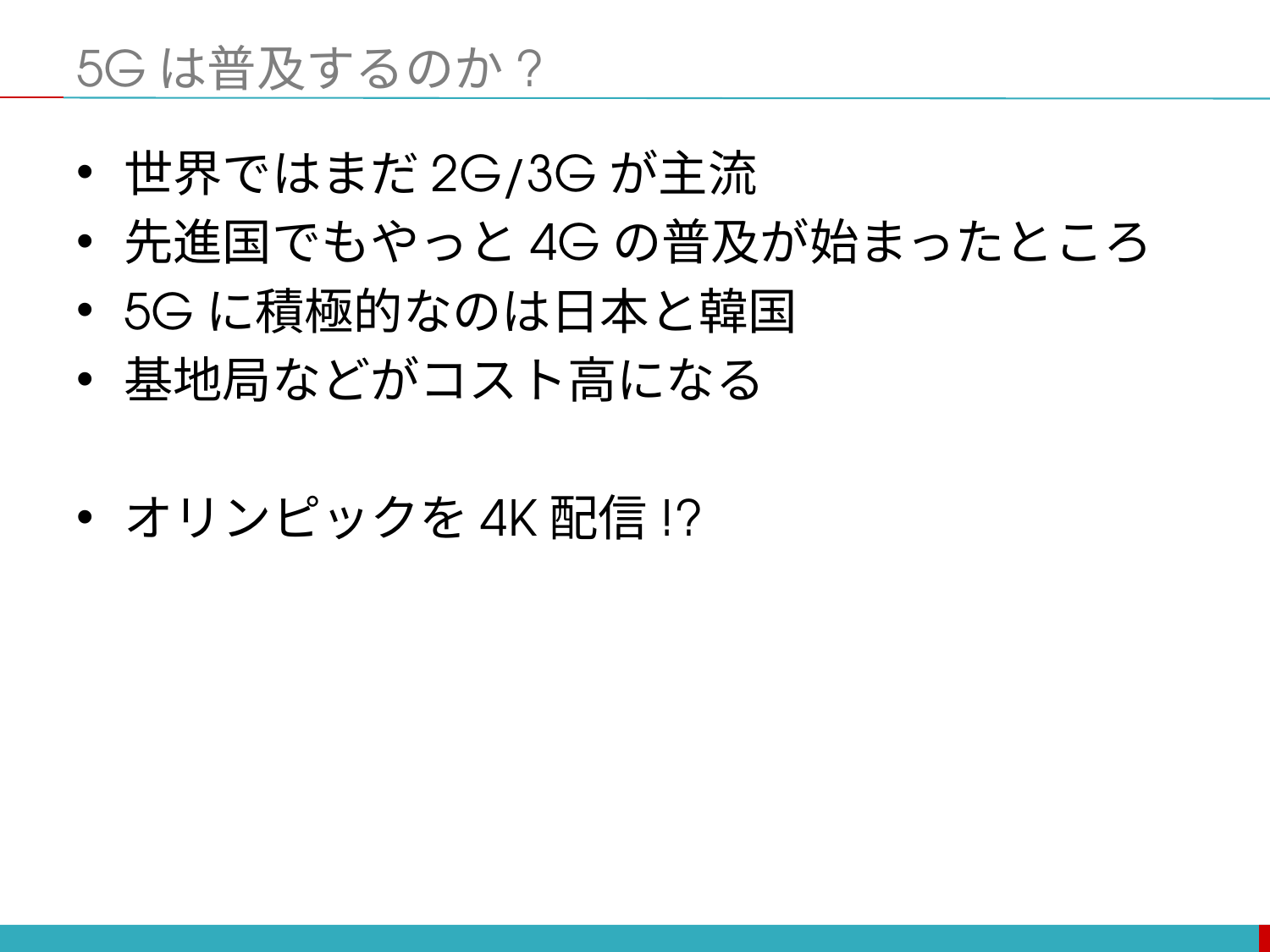

# 5Gは普及するのか?
世界ではまだ2G/3Gが主流
先進国でもやっと4Gの普及が始まったところ
5Gに積極的なのは日本と韓国
基地局などがコスト高になる

オリンピックを4K配信!?